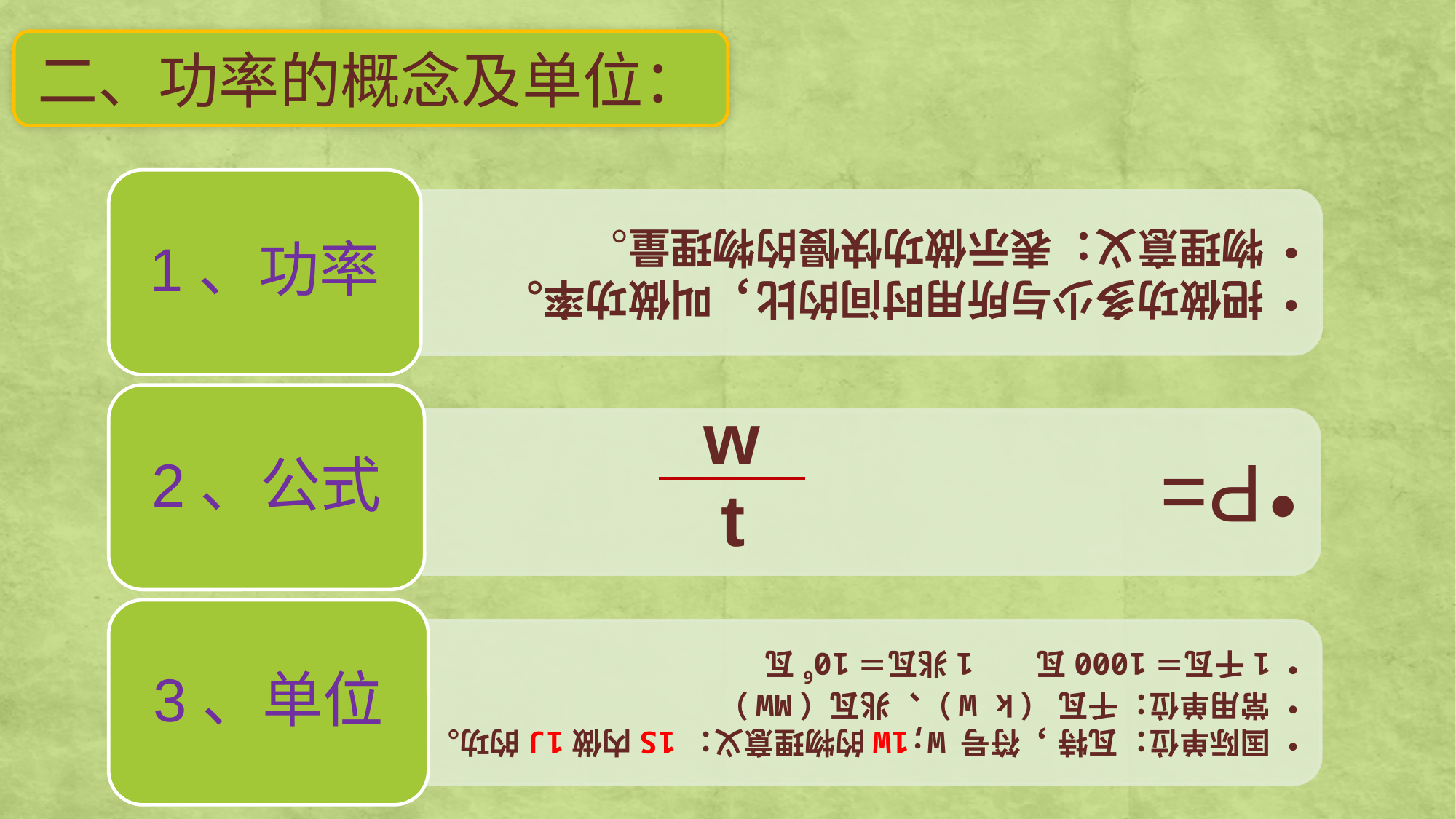

二、功率的概念及单位：
把做功多少与所用时间的比，叫做功率。
物理意义：表示做功快慢的物理量。
1、功率
P=
2、公式
国际单位：瓦特 ，符号 W;1W的物理意义：1S内做1J的功。
常用单位：千瓦 （k W）、兆瓦（MW）
1千瓦＝1000瓦        1兆瓦＝106瓦
3、单位
w
t